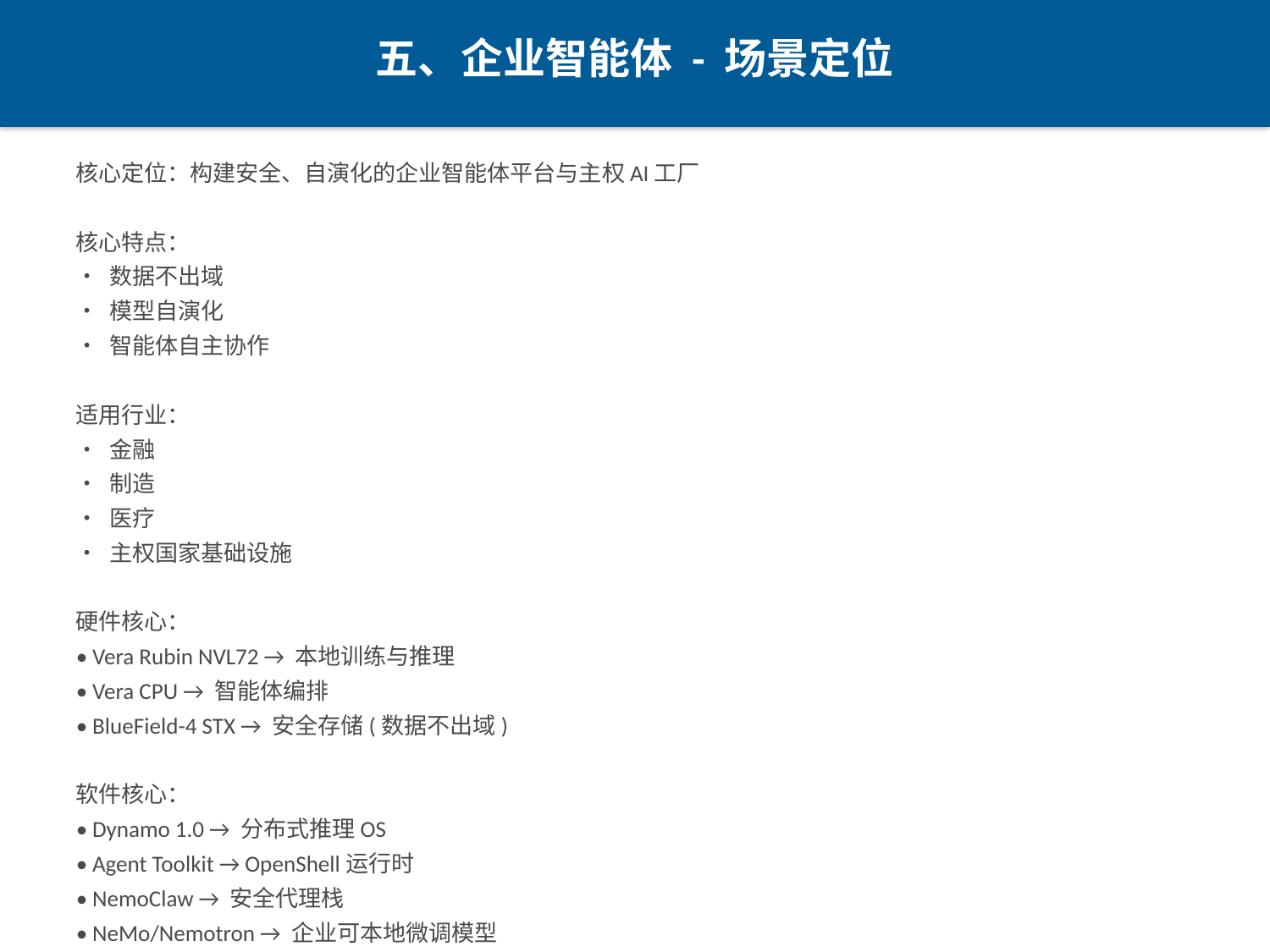

五、企业智能体 - 场景定位
核心定位：构建安全、自演化的企业智能体平台与主权AI工厂

核心特点：
• 数据不出域
• 模型自演化
• 智能体自主协作

适用行业：
• 金融
• 制造
• 医疗
• 主权国家基础设施

硬件核心：
• Vera Rubin NVL72 → 本地训练与推理
• Vera CPU → 智能体编排
• BlueField-4 STX → 安全存储(数据不出域)

软件核心：
• Dynamo 1.0 → 分布式推理OS
• Agent Toolkit → OpenShell运行时
• NemoClaw → 安全代理栈
• NeMo/Nemotron → 企业可本地微调模型

安全特性：
• ASTRA硬件级信任架构
• 线速加密与裸金属隔离
• 每步工具调用审计 <1ms